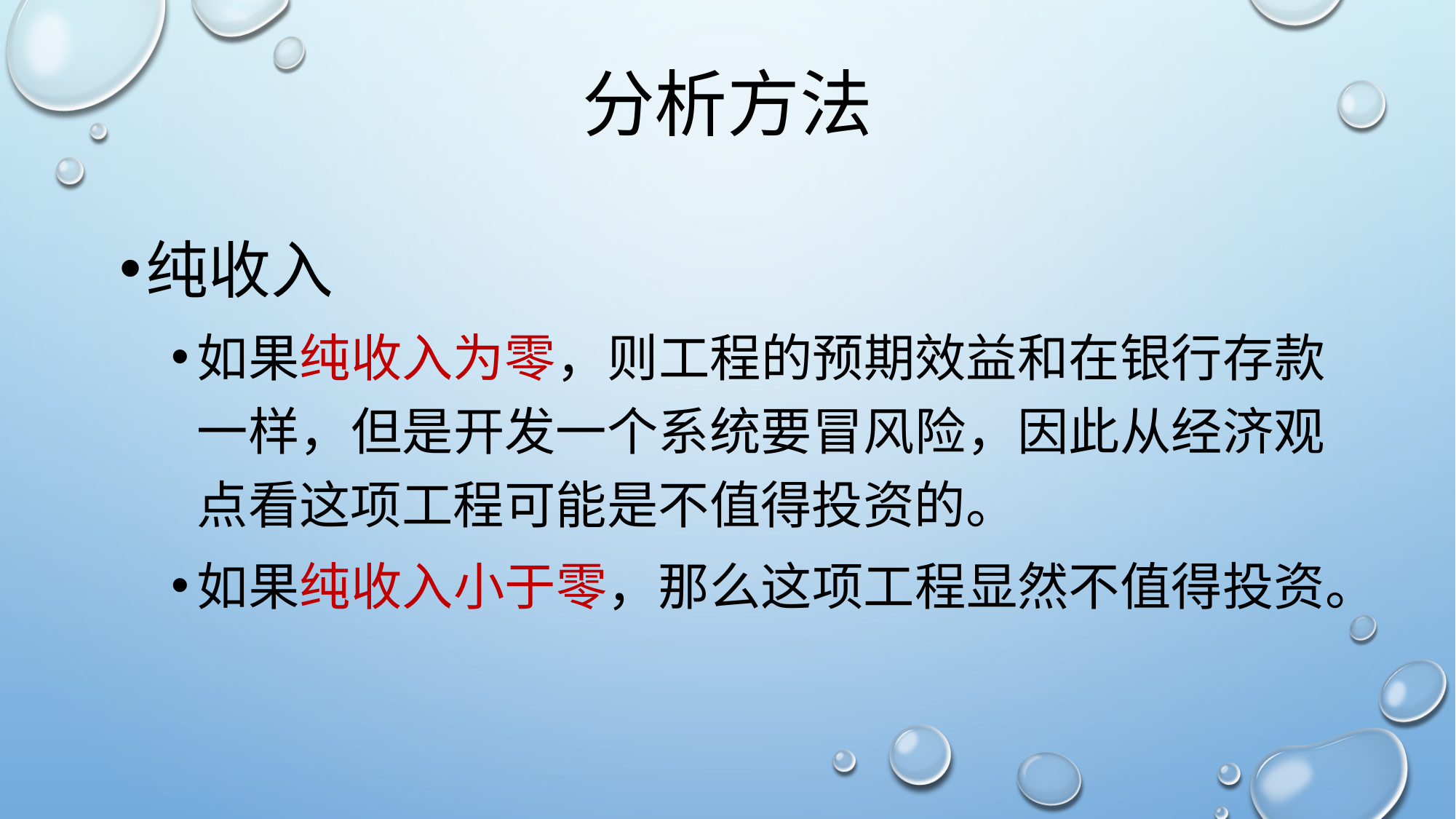

# 分析方法
纯收入
如果纯收入为零，则工程的预期效益和在银行存款一样，但是开发一个系统要冒风险，因此从经济观点看这项工程可能是不值得投资的。
如果纯收入小于零，那么这项工程显然不值得投资。